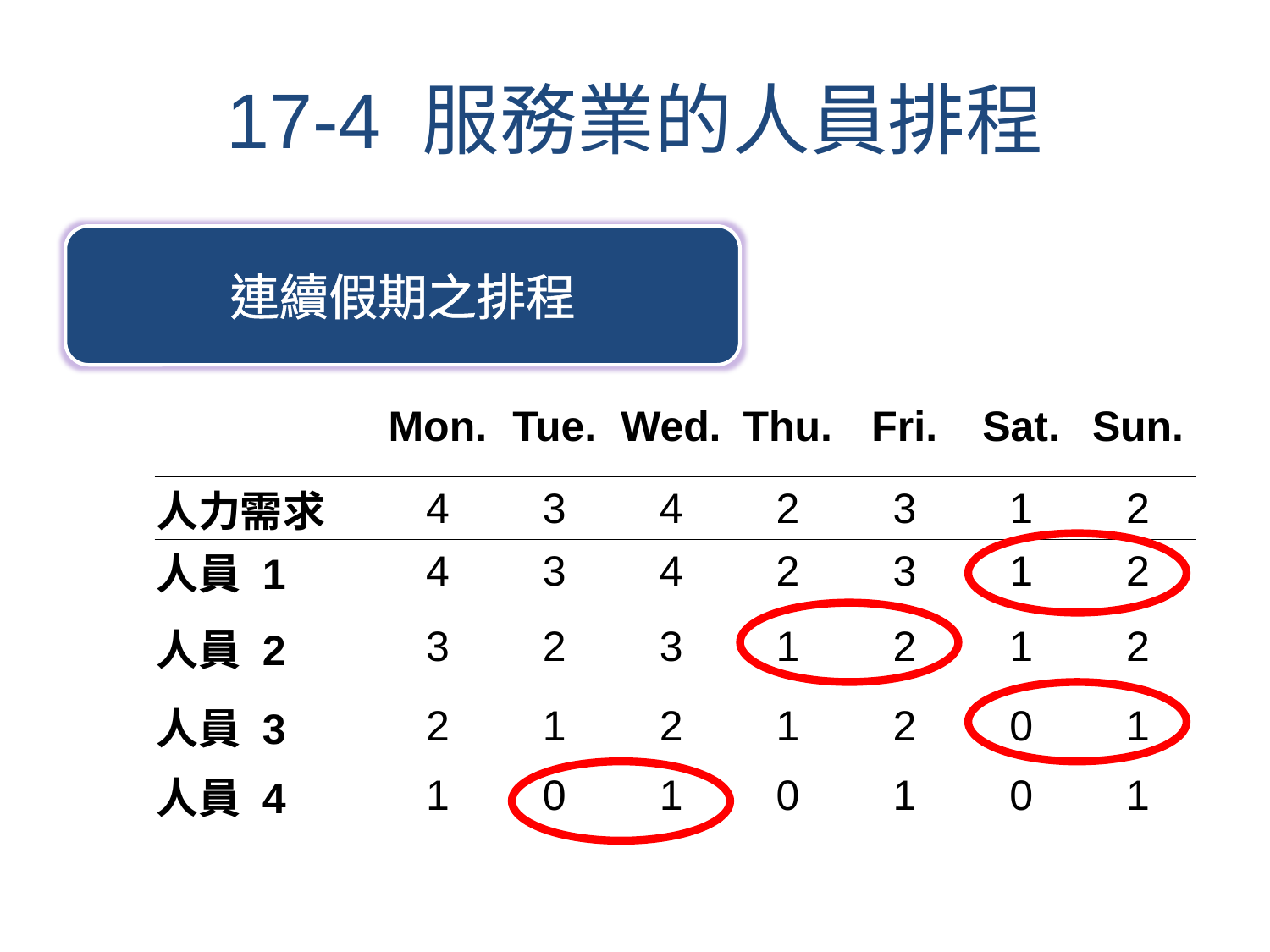

# 17-4 服務業的人員排程
連續假期之排程
|  | Mon. | Tue. | Wed. | Thu. | Fri. | Sat. | Sun. |
| --- | --- | --- | --- | --- | --- | --- | --- |
| 人力需求 | 4 | 3 | 4 | 2 | 3 | 1 | 2 |
| 人員 1 | 4 | 3 | 4 | 2 | 3 | 1 | 2 |
| --- | --- | --- | --- | --- | --- | --- | --- |

| 人員 2 | 3 | 2 | 3 | 1 | 2 | 1 | 2 |
| --- | --- | --- | --- | --- | --- | --- | --- |

| 人員 3 | 2 | 1 | 2 | 1 | 2 | 0 | 1 |
| --- | --- | --- | --- | --- | --- | --- | --- |
| 人員 4 | 1 | 0 | 1 | 0 | 1 | 0 | 1 |
| --- | --- | --- | --- | --- | --- | --- | --- |

| 工作者5 | 0 | 0 | 1 | 0 | 0 | 0 | 0 |
| --- | --- | --- | --- | --- | --- | --- | --- |